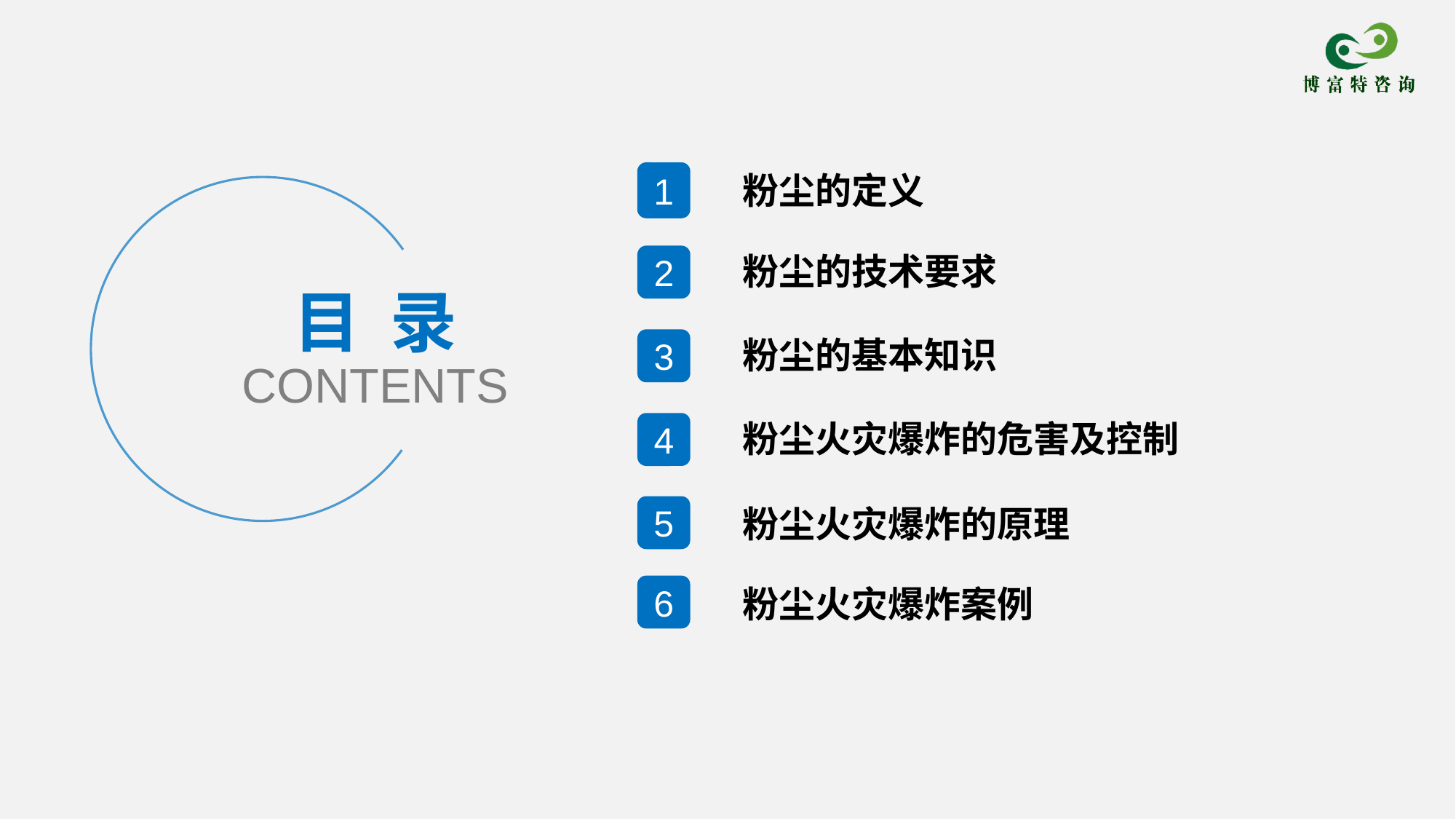

1
粉尘的定义

粉尘的技术要求
2
目  录
CONTENTS
粉尘的基本知识
3
粉尘火灾爆炸的危害及控制
4
5
粉尘火灾爆炸的原理
6
粉尘火灾爆炸案例